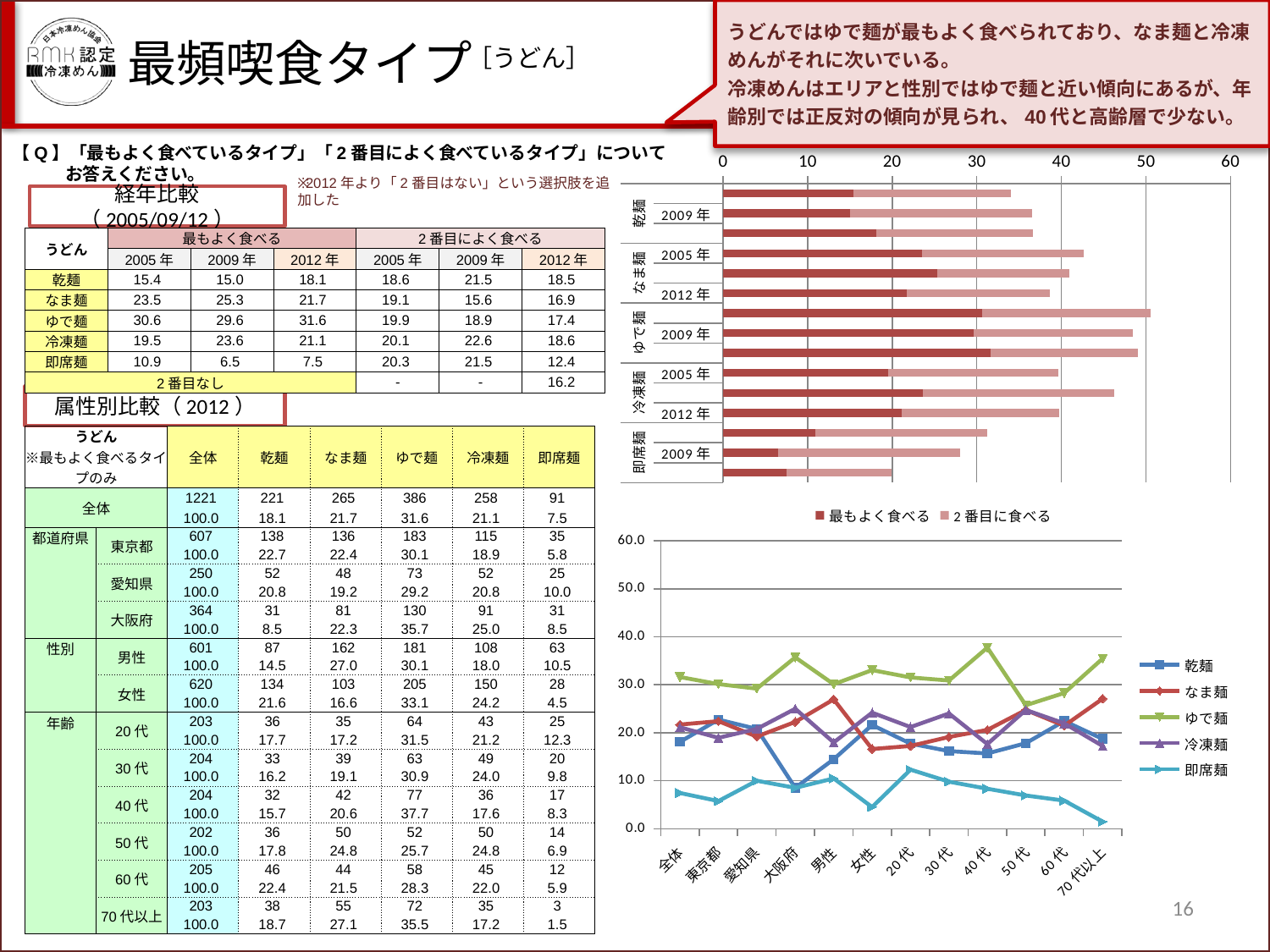

うどんではゆで麺が最もよく食べられており、なま麺と冷凍めんがそれに次いでいる。
冷凍めんはエリアと性別ではゆで麺と近い傾向にあるが、年齢別では正反対の傾向が見られ、40代と高齢層で少ない。
最頻喫食タイプ
［うどん］
【Q】「最もよく食べているタイプ」「2番目によく食べているタイプ」について
　　　お答えください。

### Chart

| Category | 最もよく食べる | 2番目に食べる |
|---|---|---|
| 2005年 | 15.4 | 18.6 |
| 2009年 | 15.0 | 21.5 |
| 2012年 | 18.1 | 18.5 |
| 2005年 | 23.5 | 19.1 |
| 2009年 | 25.3 | 15.6 |
| 2012年 | 21.7 | 16.9 |
| 2005年 | 30.6 | 19.9 |
| 2009年 | 29.6 | 18.9 |
| 2012年 | 31.6 | 17.4 |
| 2005年 | 19.5 | 20.1 |
| 2009年 | 23.6 | 22.6 |
| 2012年 | 21.1 | 18.6 |
| 2005年 | 10.9 | 20.3 |
| 2009年 | 6.5 | 21.5 |
| 2012年 | 7.5 | 12.4 |
※2012年より「2番目はない」という選択肢を追加した
経年比較（2005/09/12）
| うどん | 最もよく食べる |  |  | 2番目によく食べる |  |  |
| --- | --- | --- | --- | --- | --- | --- |
|  | 2005年 | 2009年 | 2012年 | 2005年 | 2009年 | 2012年 |
| 乾麺 | 15.4 | 15.0 | 18.1 | 18.6 | 21.5 | 18.5 |
| なま麺 | 23.5 | 25.3 | 21.7 | 19.1 | 15.6 | 16.9 |
| ゆで麺 | 30.6 | 29.6 | 31.6 | 19.9 | 18.9 | 17.4 |
| 冷凍麺 | 19.5 | 23.6 | 21.1 | 20.1 | 22.6 | 18.6 |
| 即席麺 | 10.9 | 6.5 | 7.5 | 20.3 | 21.5 | 12.4 |
| 2番目なし |  |  |  | - | - | 16.2 |
属性別比較（2012）
| うどん ※最もよく食べるタイプのみ |  | 全体 | 乾麺 | なま麺 | ゆで麺 | 冷凍麺 | 即席麺 |
| --- | --- | --- | --- | --- | --- | --- | --- |
| 全体 |  | 1221 | 221 | 265 | 386 | 258 | 91 |
|  |  | 100.0 | 18.1 | 21.7 | 31.6 | 21.1 | 7.5 |
| 都道府県 | 東京都 | 607 | 138 | 136 | 183 | 115 | 35 |
|  |  | 100.0 | 22.7 | 22.4 | 30.1 | 18.9 | 5.8 |
|  | 愛知県 | 250 | 52 | 48 | 73 | 52 | 25 |
|  |  | 100.0 | 20.8 | 19.2 | 29.2 | 20.8 | 10.0 |
|  | 大阪府 | 364 | 31 | 81 | 130 | 91 | 31 |
|  |  | 100.0 | 8.5 | 22.3 | 35.7 | 25.0 | 8.5 |
| 性別 | 男性 | 601 | 87 | 162 | 181 | 108 | 63 |
|  |  | 100.0 | 14.5 | 27.0 | 30.1 | 18.0 | 10.5 |
|  | 女性 | 620 | 134 | 103 | 205 | 150 | 28 |
|  |  | 100.0 | 21.6 | 16.6 | 33.1 | 24.2 | 4.5 |
| 年齢 | 20代 | 203 | 36 | 35 | 64 | 43 | 25 |
|  |  | 100.0 | 17.7 | 17.2 | 31.5 | 21.2 | 12.3 |
|  | 30代 | 204 | 33 | 39 | 63 | 49 | 20 |
|  |  | 100.0 | 16.2 | 19.1 | 30.9 | 24.0 | 9.8 |
|  | 40代 | 204 | 32 | 42 | 77 | 36 | 17 |
|  |  | 100.0 | 15.7 | 20.6 | 37.7 | 17.6 | 8.3 |
|  | 50代 | 202 | 36 | 50 | 52 | 50 | 14 |
|  |  | 100.0 | 17.8 | 24.8 | 25.7 | 24.8 | 6.9 |
|  | 60代 | 205 | 46 | 44 | 58 | 45 | 12 |
|  |  | 100.0 | 22.4 | 21.5 | 28.3 | 22.0 | 5.9 |
|  | 70代以上 | 203 | 38 | 55 | 72 | 35 | 3 |
|  |  | 100.0 | 18.7 | 27.1 | 35.5 | 17.2 | 1.5 |

### Chart

| Category | 乾麺 | なま麺 | ゆで麺 | 冷凍麺 | 即席麺 |
|---|---|---|---|---|---|
| 全体 | 18.09991809991812 | 21.703521703521673 | 31.613431613431615 | 21.130221130221127 | 7.452907452907448 |
| 東京都 | 22.734761120263595 | 22.40527182866557 | 30.14827018121911 | 18.945634266886305 | 5.766062602965404 |
| 愛知県 | 20.8 | 19.2 | 29.2 | 20.8 | 10.0 |
| 大阪府 | 8.516483516483529 | 22.252747252747202 | 35.714285714285715 | 25.0 | 8.516483516483529 |
| 男性 | 14.475873544093178 | 26.955074875207963 | 30.116472545757073 | 17.9700499168053 | 10.482529118136453 |
| 女性 | 21.612903225806495 | 16.612903225806495 | 33.064516129032256 | 24.19354838709679 | 4.516129032258069 |
| 20代 | 17.733990147783253 | 17.24137931034483 | 31.527093596059114 | 21.182266009852217 | 12.315270935960594 |
| 30代 | 16.176470588235286 | 19.117647058823533 | 30.88235294117645 | 24.01960784313722 | 9.803921568627452 |
| 40代 | 15.686274509803924 | 20.588235294117613 | 37.745098039215684 | 17.64705882352943 | 8.333333333333332 |
| 50代 | 17.82178217821782 | 24.75247524752473 | 25.742574257425712 | 24.75247524752473 | 6.930693069306932 |
| 60代 | 22.439024390243887 | 21.463414634146304 | 28.292682926829226 | 21.951219512195102 | 5.853658536585367 |
| 70代以上 | 18.7192118226601 | 27.093596059113278 | 35.46798029556646 | 17.24137931034483 | 1.4778325123152698 |
16